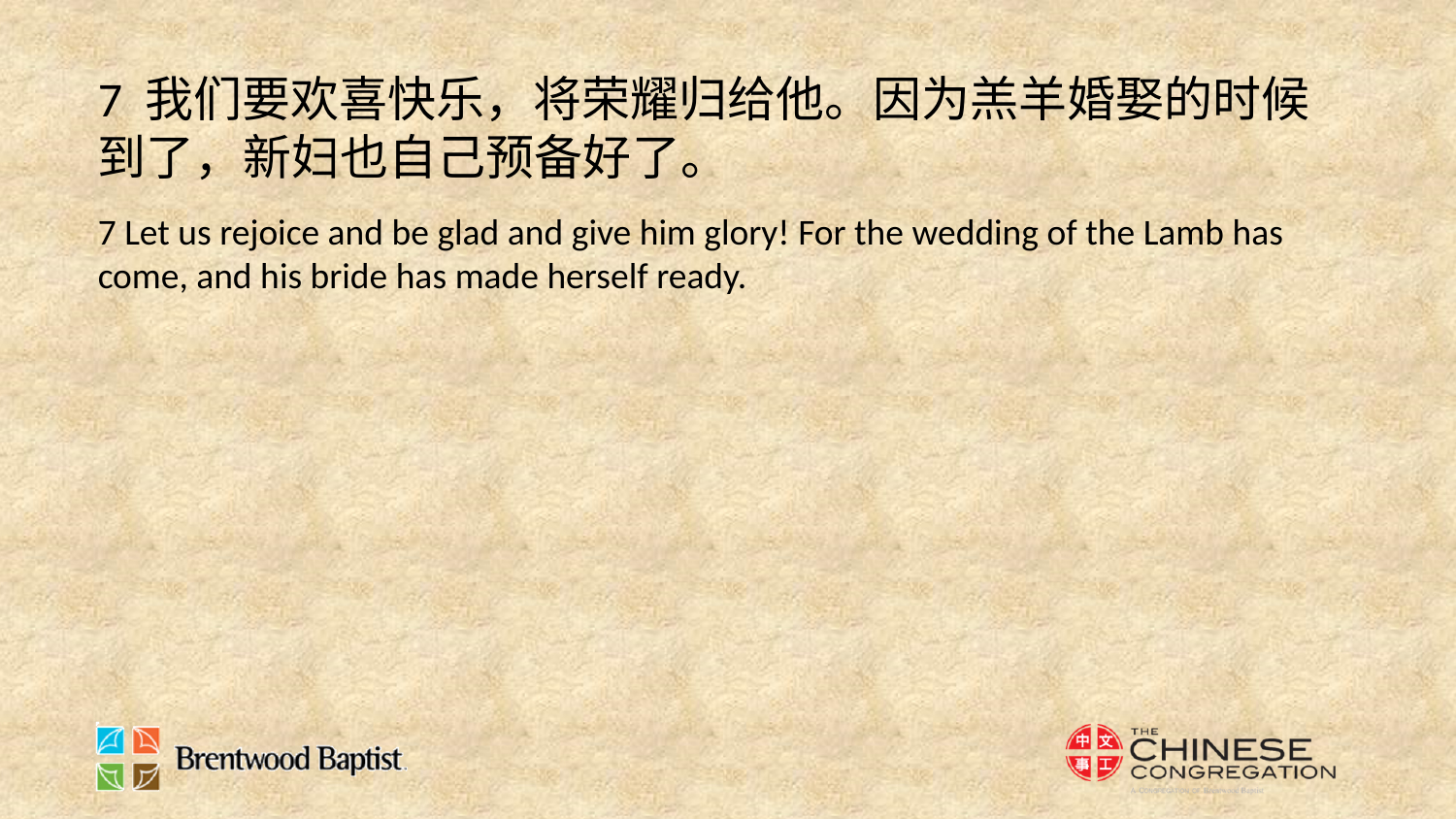

7 我们要欢喜快乐，将荣耀归给他。因为羔羊婚娶的时候到了，新妇也自己预备好了。

7 Let us rejoice and be glad and give him glory! For the wedding of the Lamb has come, and his bride has made herself ready.